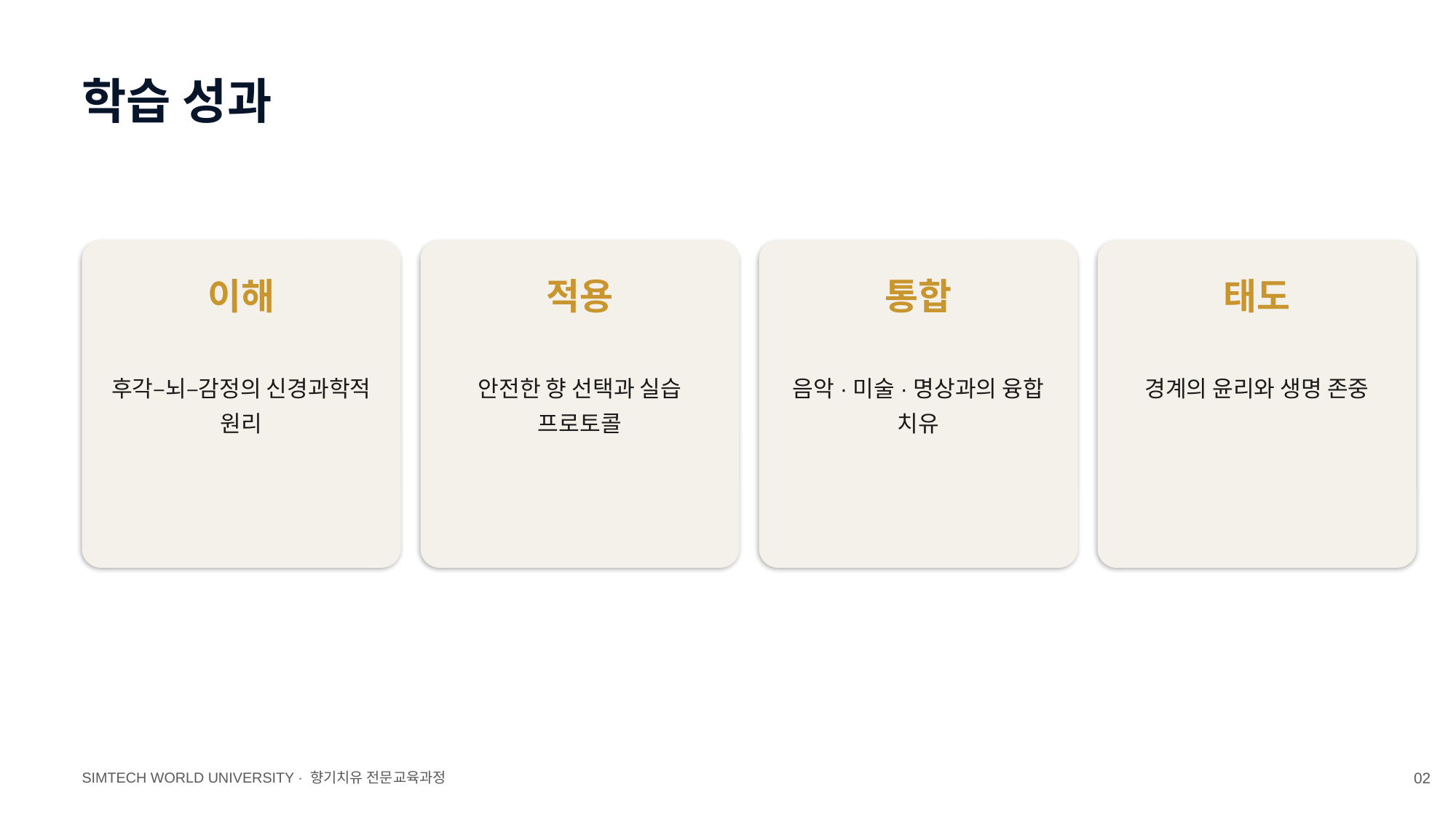

학습 성과

이해
적용
통합
태도
후각–뇌–감정의 신경과학적 원리
안전한 향 선택과 실습 프로토콜
음악·미술·명상과의 융합 치유
경계의 윤리와 생명 존중
SIMTECH WORLD UNIVERSITY · 향기치유 전문교육과정
02